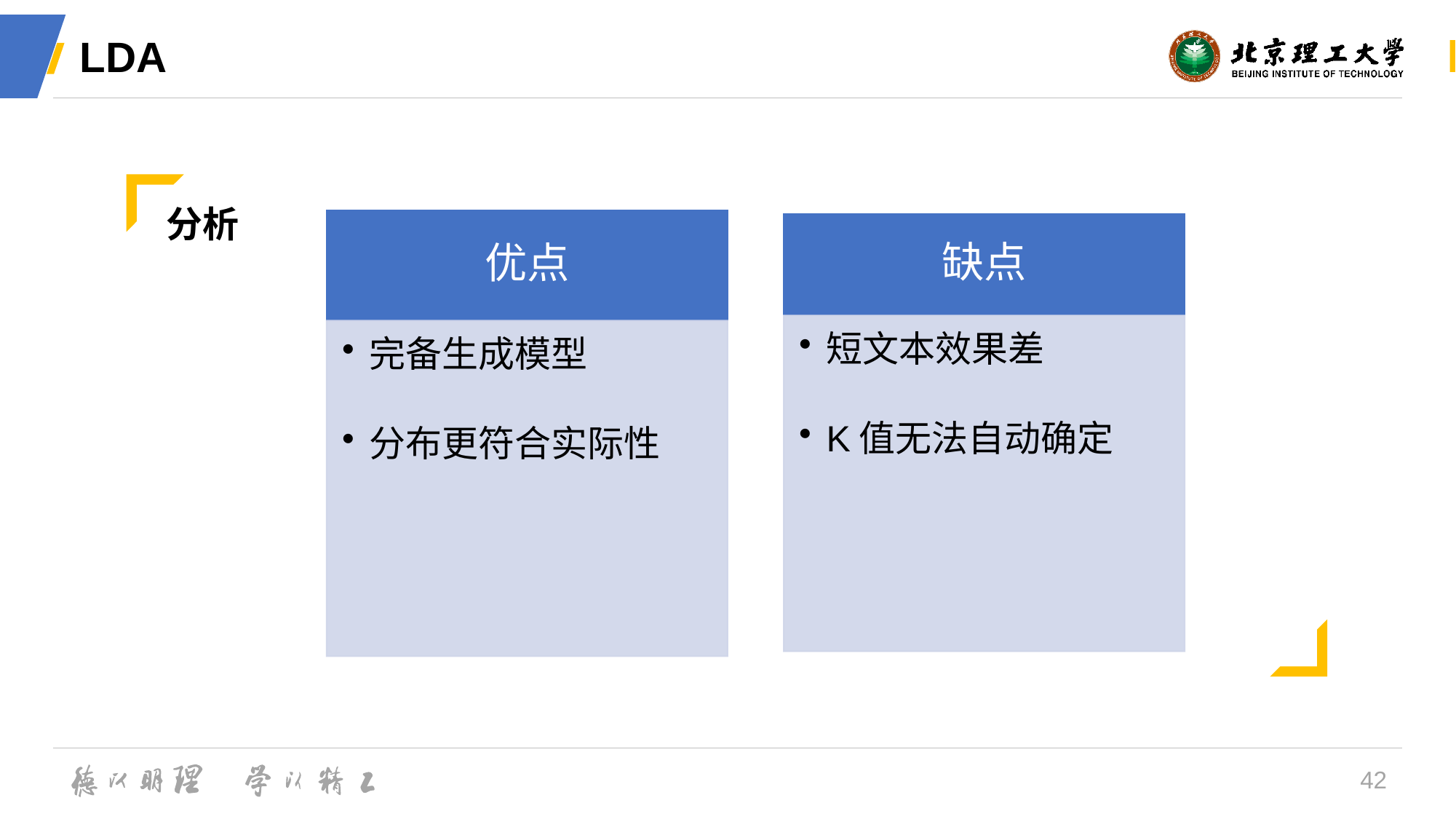

# LDA

分析
优点
完备生成模型

分布更符合实际性
缺点
短文本效果差

K值无法自动确定